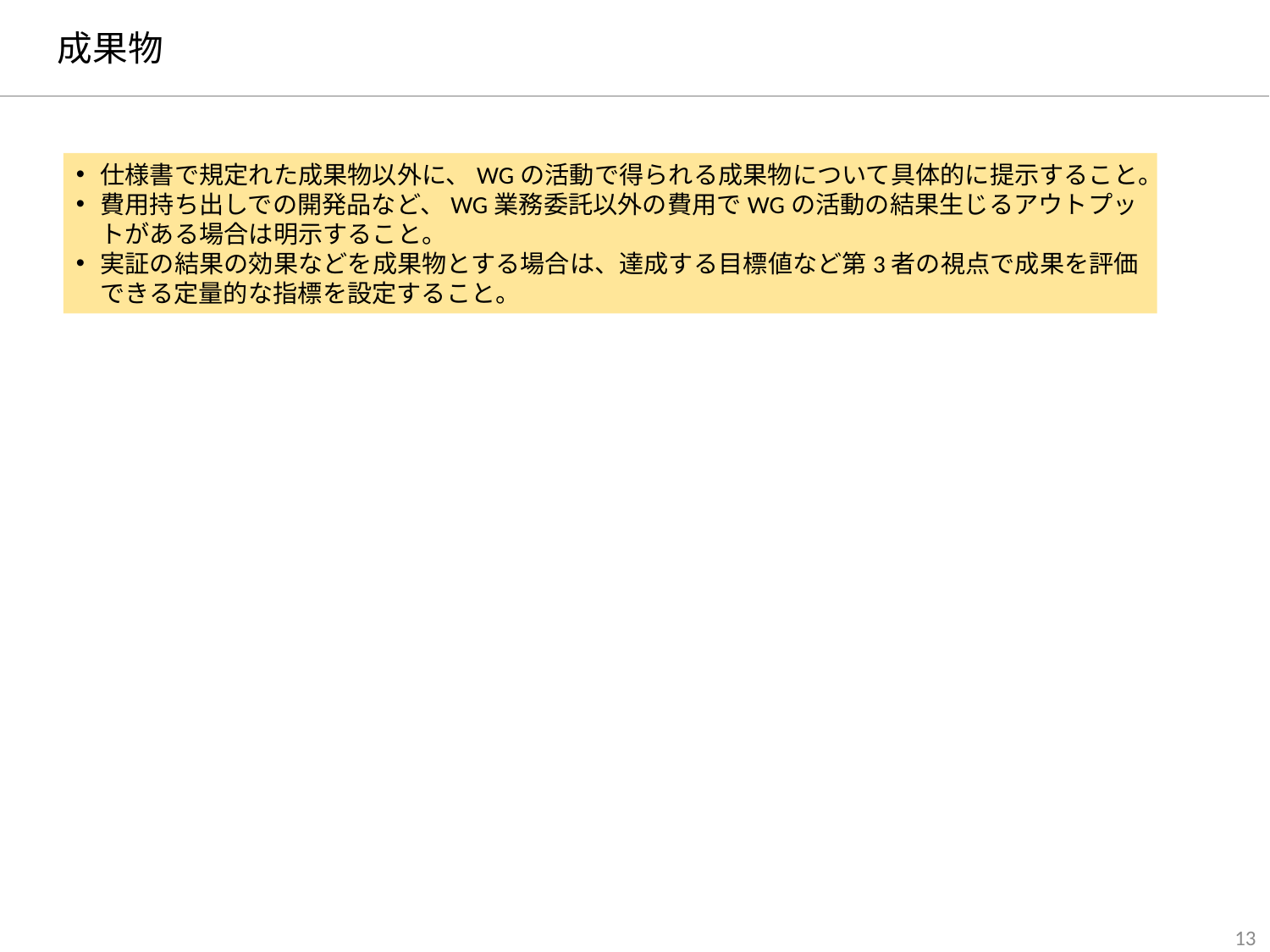

# 成果物
仕様書で規定れた成果物以外に、WGの活動で得られる成果物について具体的に提示すること。
費用持ち出しでの開発品など、WG業務委託以外の費用でWGの活動の結果生じるアウトプットがある場合は明示すること。
実証の結果の効果などを成果物とする場合は、達成する目標値など第3者の視点で成果を評価できる定量的な指標を設定すること。
13